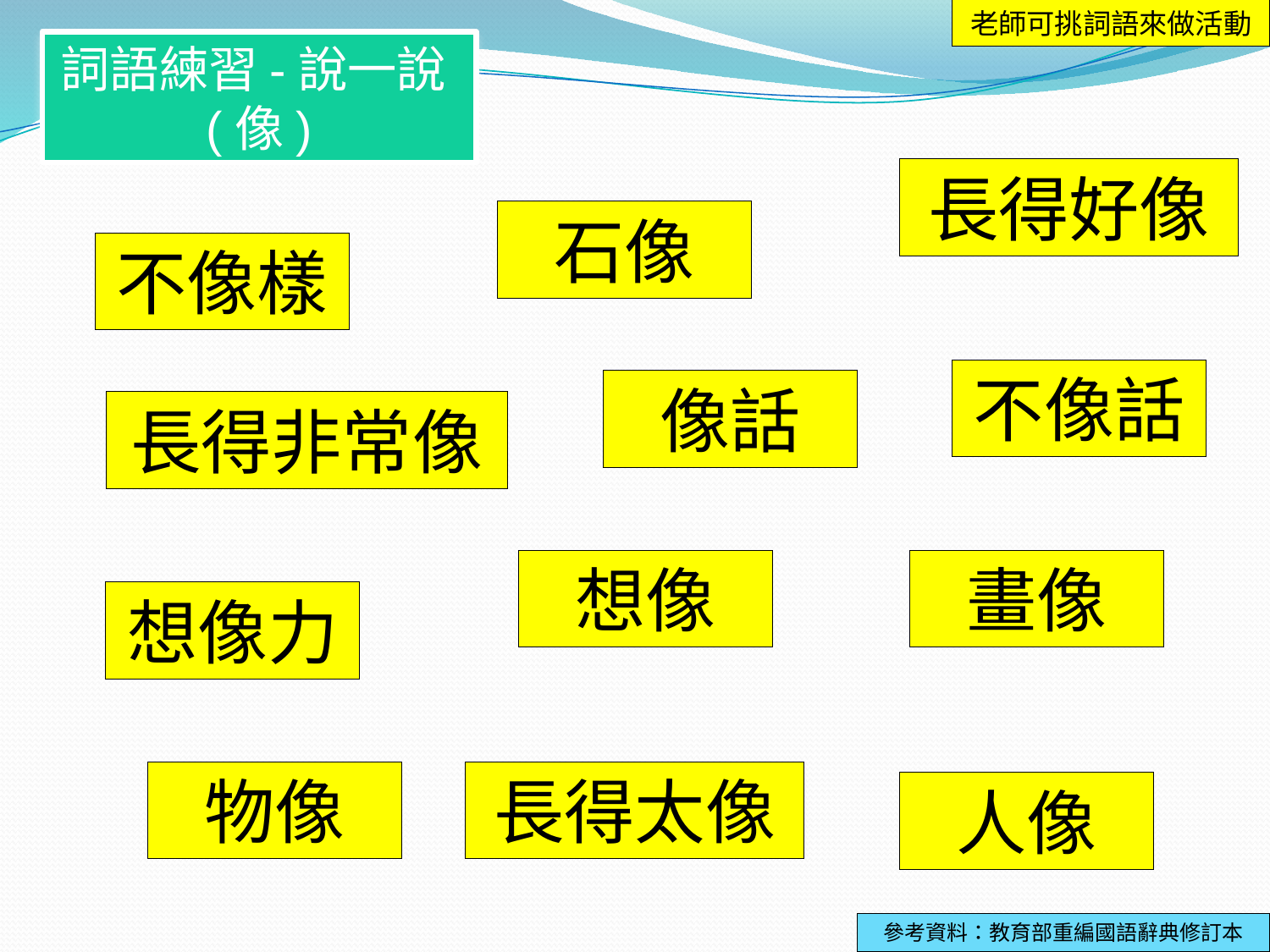

老師可挑詞語來做活動
詞語練習-說一說(像)
長得好像
石像
不像樣
不像話
像話
長得非常像
想像
畫像
想像力
物像
長得太像
人像
參考資料：教育部重編國語辭典修訂本